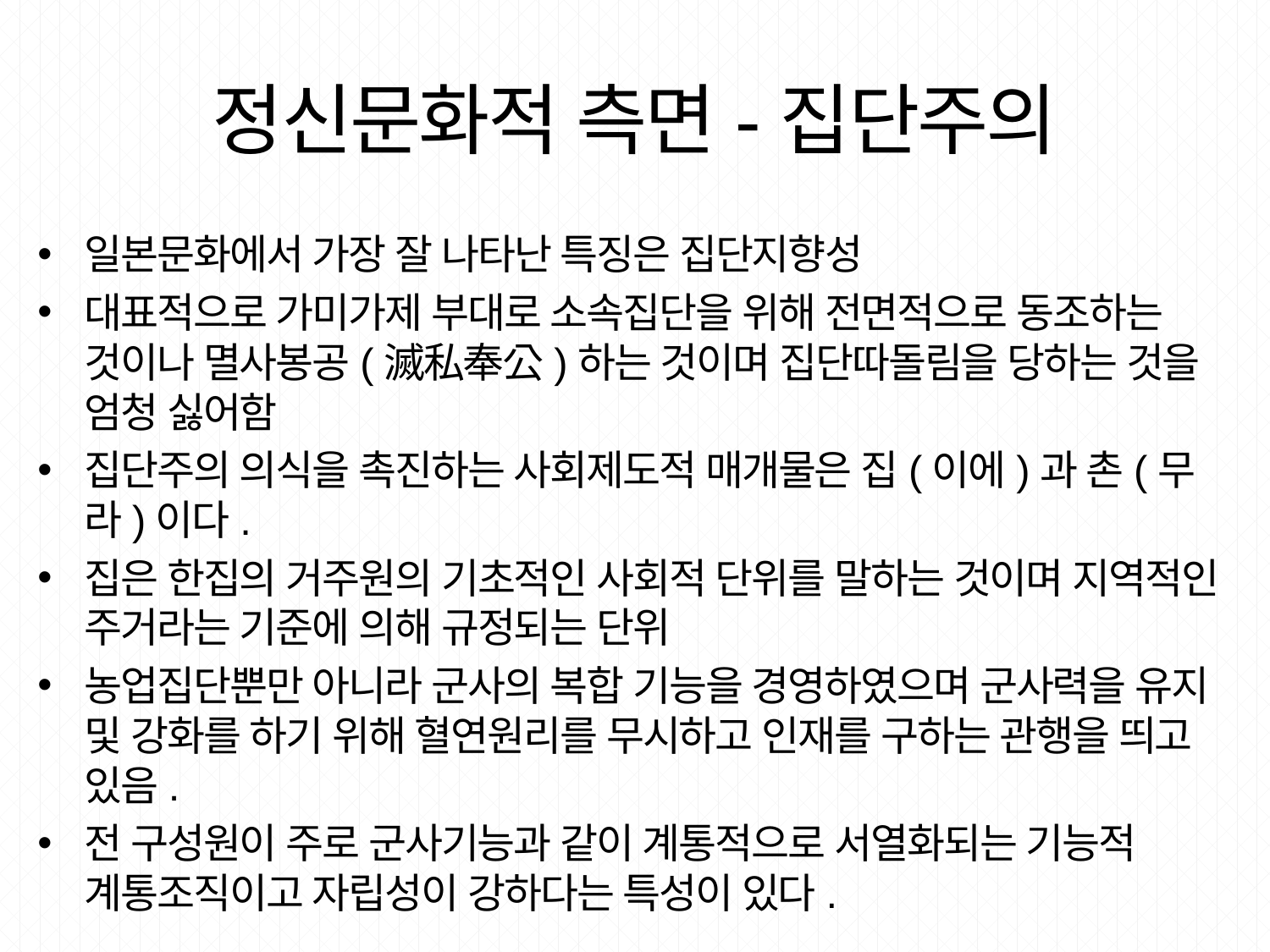

# 정신문화적 측면-집단주의
일본문화에서 가장 잘 나타난 특징은 집단지향성
대표적으로 가미가제 부대로 소속집단을 위해 전면적으로 동조하는 것이나 멸사봉공(滅私奉公)하는 것이며 집단따돌림을 당하는 것을 엄청 싫어함
집단주의 의식을 촉진하는 사회제도적 매개물은 집(이에)과 촌(무라)이다.
집은 한집의 거주원의 기초적인 사회적 단위를 말하는 것이며 지역적인 주거라는 기준에 의해 규정되는 단위
농업집단뿐만 아니라 군사의 복합 기능을 경영하였으며 군사력을 유지 및 강화를 하기 위해 혈연원리를 무시하고 인재를 구하는 관행을 띄고 있음.
전 구성원이 주로 군사기능과 같이 계통적으로 서열화되는 기능적 계통조직이고 자립성이 강하다는 특성이 있다.